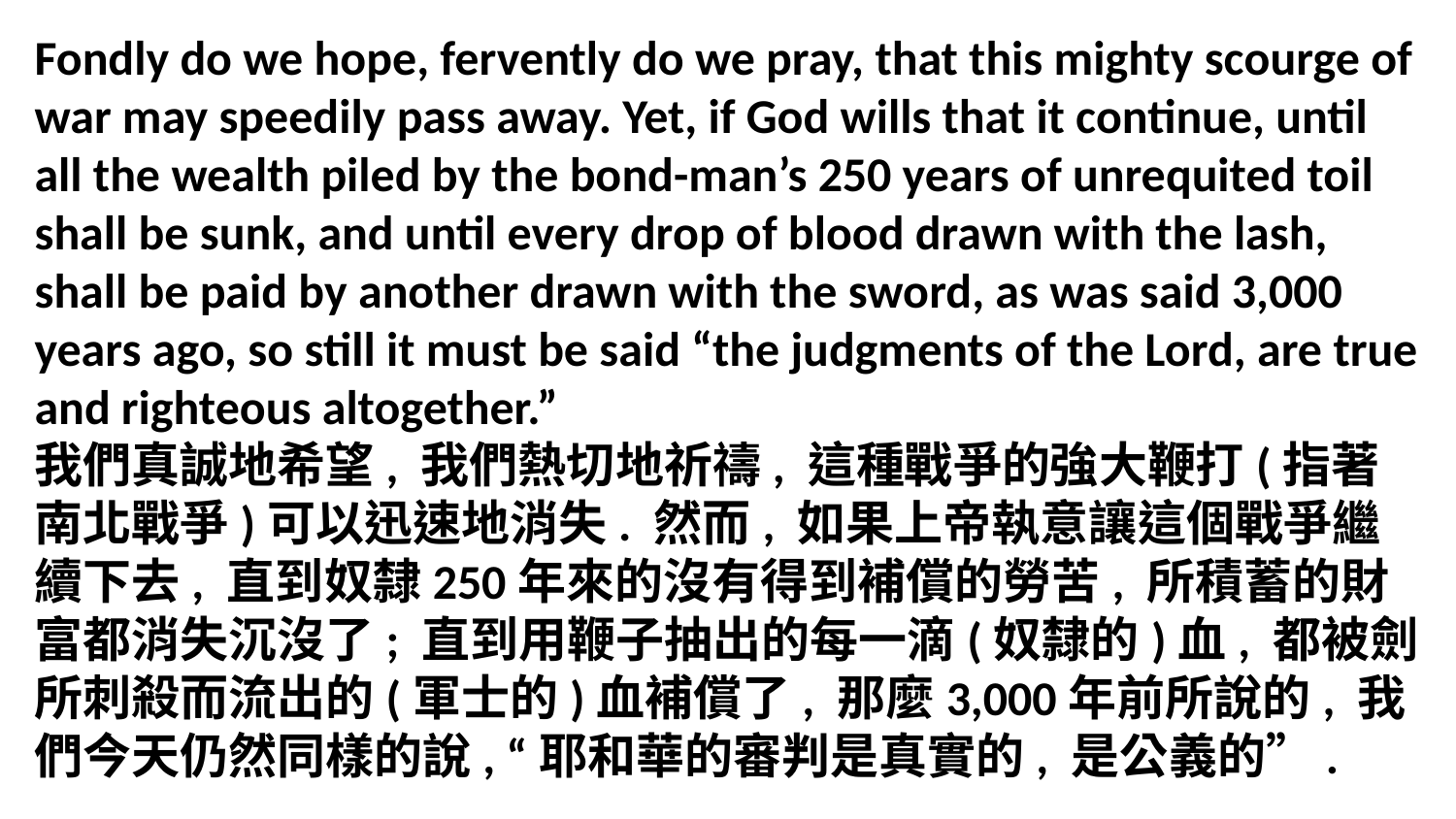

Fondly do we hope, fervently do we pray, that this mighty scourge of war may speedily pass away. Yet, if God wills that it continue, until all the wealth piled by the bond-man’s 250 years of unrequited toil shall be sunk, and until every drop of blood drawn with the lash, shall be paid by another drawn with the sword, as was said 3,000 years ago, so still it must be said “the judgments of the Lord, are true and righteous altogether.”
我們真誠地希望, 我們熱切地祈禱, 這種戰爭的強大鞭打(指著南北戰爭)可以迅速地消失. 然而, 如果上帝執意讓這個戰爭繼續下去, 直到奴隸250年來的沒有得到補償的勞苦, 所積蓄的財富都消失沉沒了; 直到用鞭子抽出的每一滴(奴隸的)血, 都被劍所刺殺而流出的(軍士的)血補償了, 那麼3,000年前所說的, 我們今天仍然同樣的說, “耶和華的審判是真實的, 是公義的”.